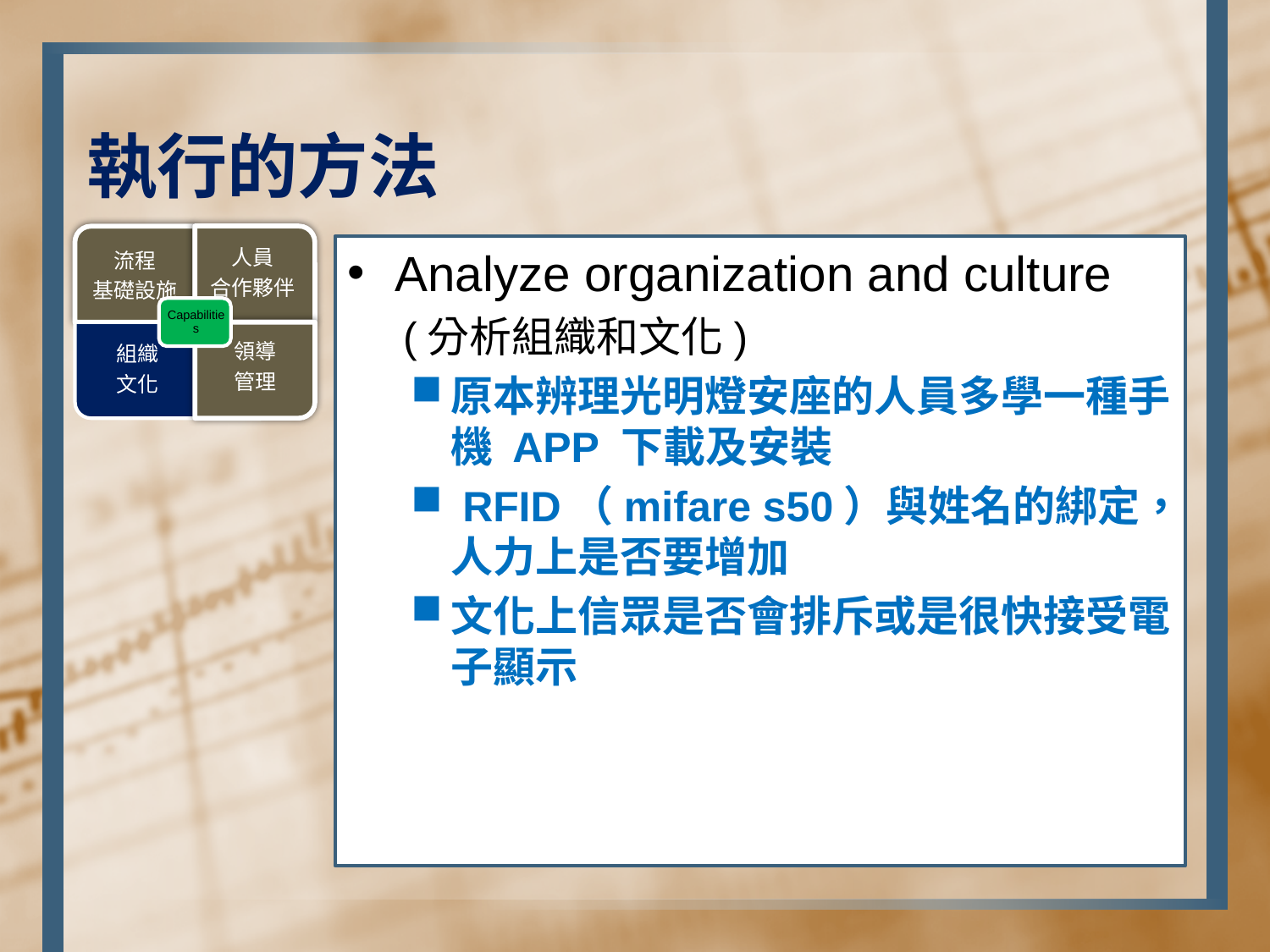

# 執行的方法
流程
基礎設施
人員
合作夥伴
組織
文化
領導
管理
Capabilities
Analyze organization and culture
(分析組織和文化)
原本辨理光明燈安座的人員多學一種手機 APP 下載及安裝
 RFID（mifare s50）與姓名的綁定，人力上是否要增加
文化上信眾是否會排斥或是很快接受電子顯示